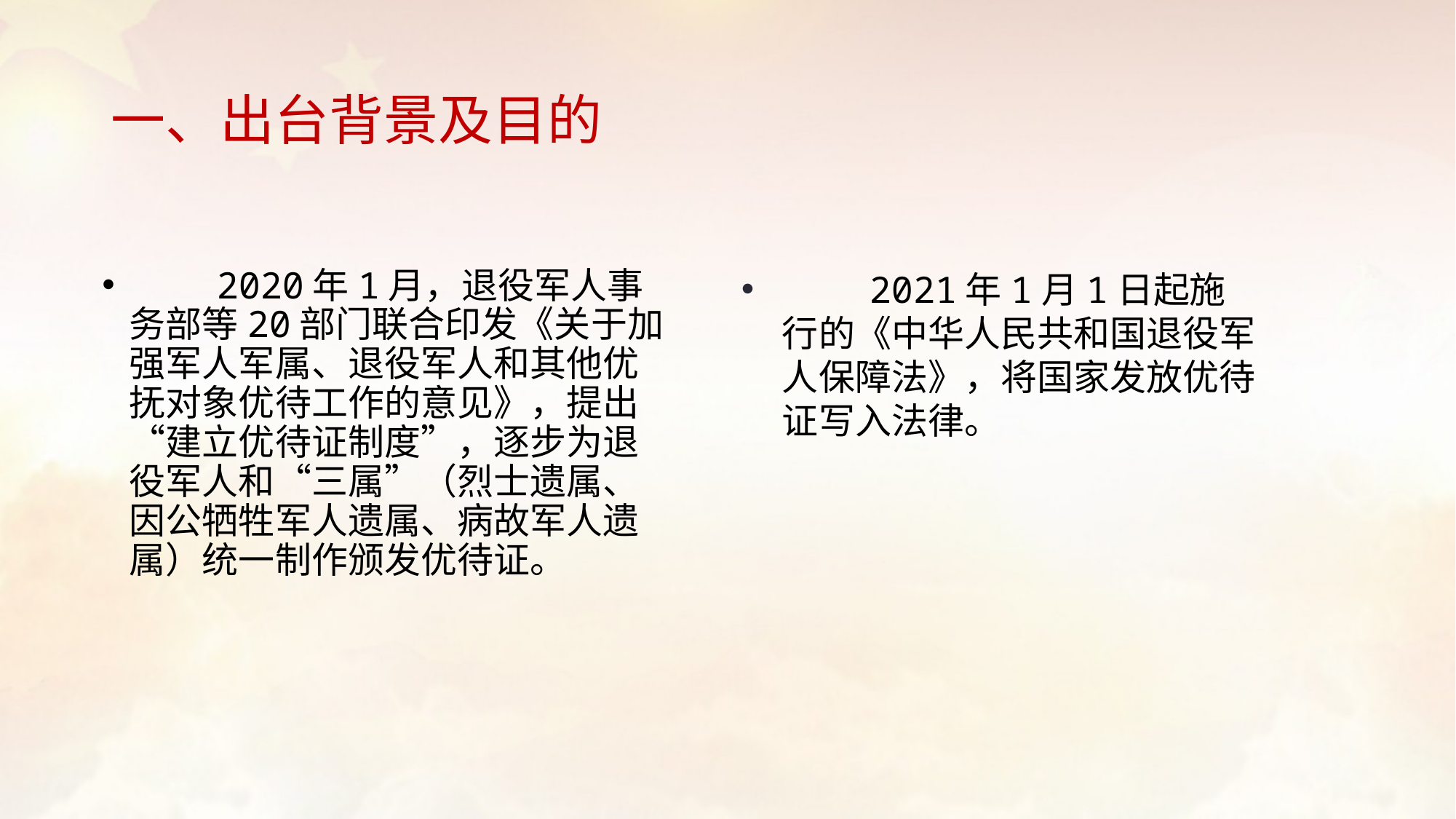

# 一、出台背景及目的
    2020年1月，退役军人事务部等20部门联合印发《关于加强军人军属、退役军人和其他优抚对象优待工作的意见》，提出“建立优待证制度”，逐步为退役军人和“三属”（烈士遗属、因公牺牲军人遗属、病故军人遗属）统一制作颁发优待证。

    2021年1月1日起施行的《中华人民共和国退役军人保障法》，将国家发放优待证写入法律。